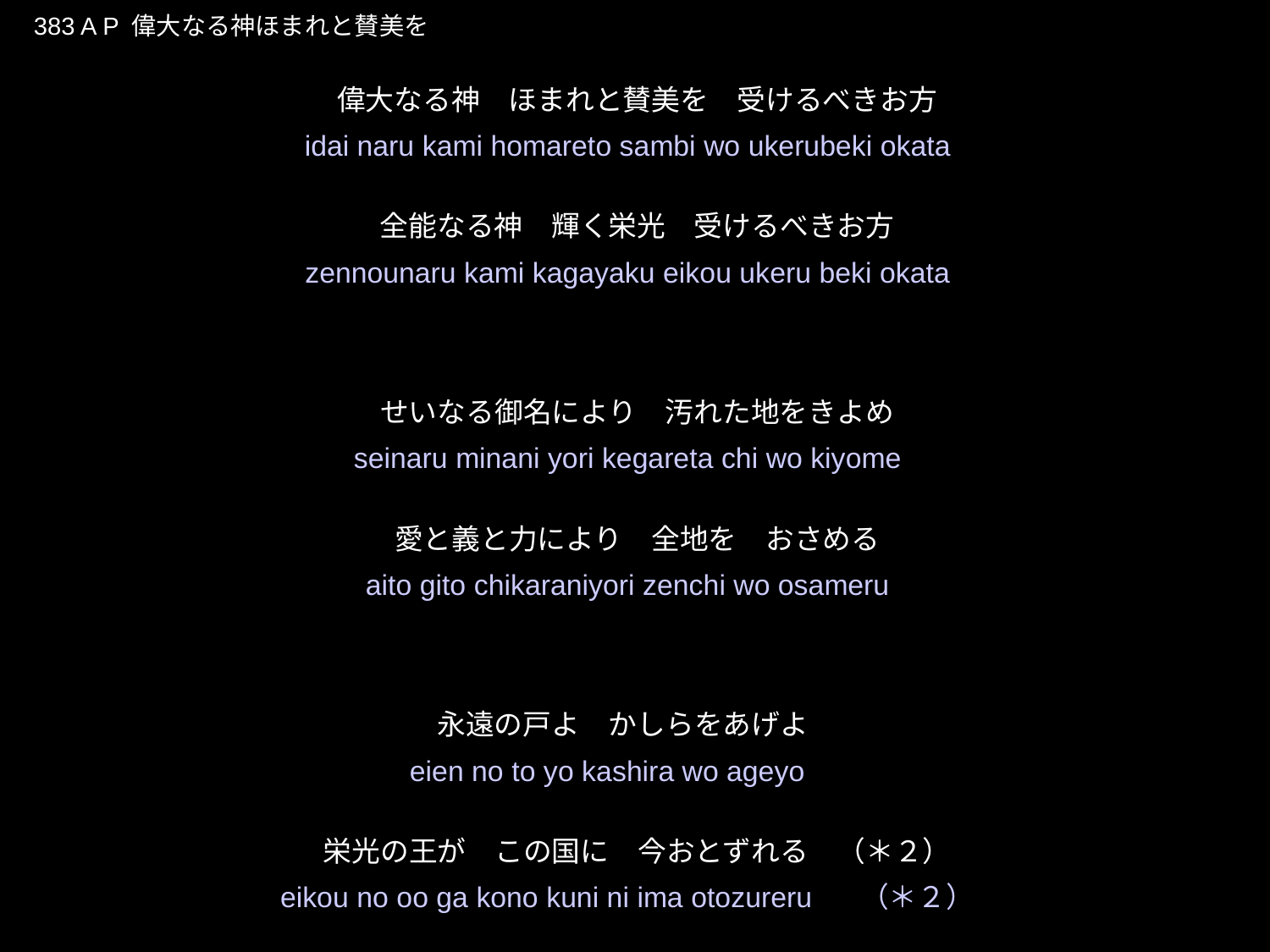

いだいなるかみほまれとさんびを
★P
383 A P 偉大なる神ほまれと賛美を
偉大なる神　ほまれと賛美を　受けるべきお方
全能なる神　輝く栄光　受けるべきお方
せいなる御名により　汚れた地をきよめ
愛と義と力により　全地を　おさめる
永遠の戸よ　かしらをあげよ　
栄光の王が　この国に　今おとずれる　（＊２）
★５
idai naru kami homareto sambi wo ukerubeki okata
zennounaru kami kagayaku eikou ukeru beki okata
seinaru minani yori kegareta chi wo kiyome
aito gito chikaraniyori zenchi wo osameru
eien no to yo kashira wo ageyo　
eikou no oo ga kono kuni ni ima otozureru 　（＊２）